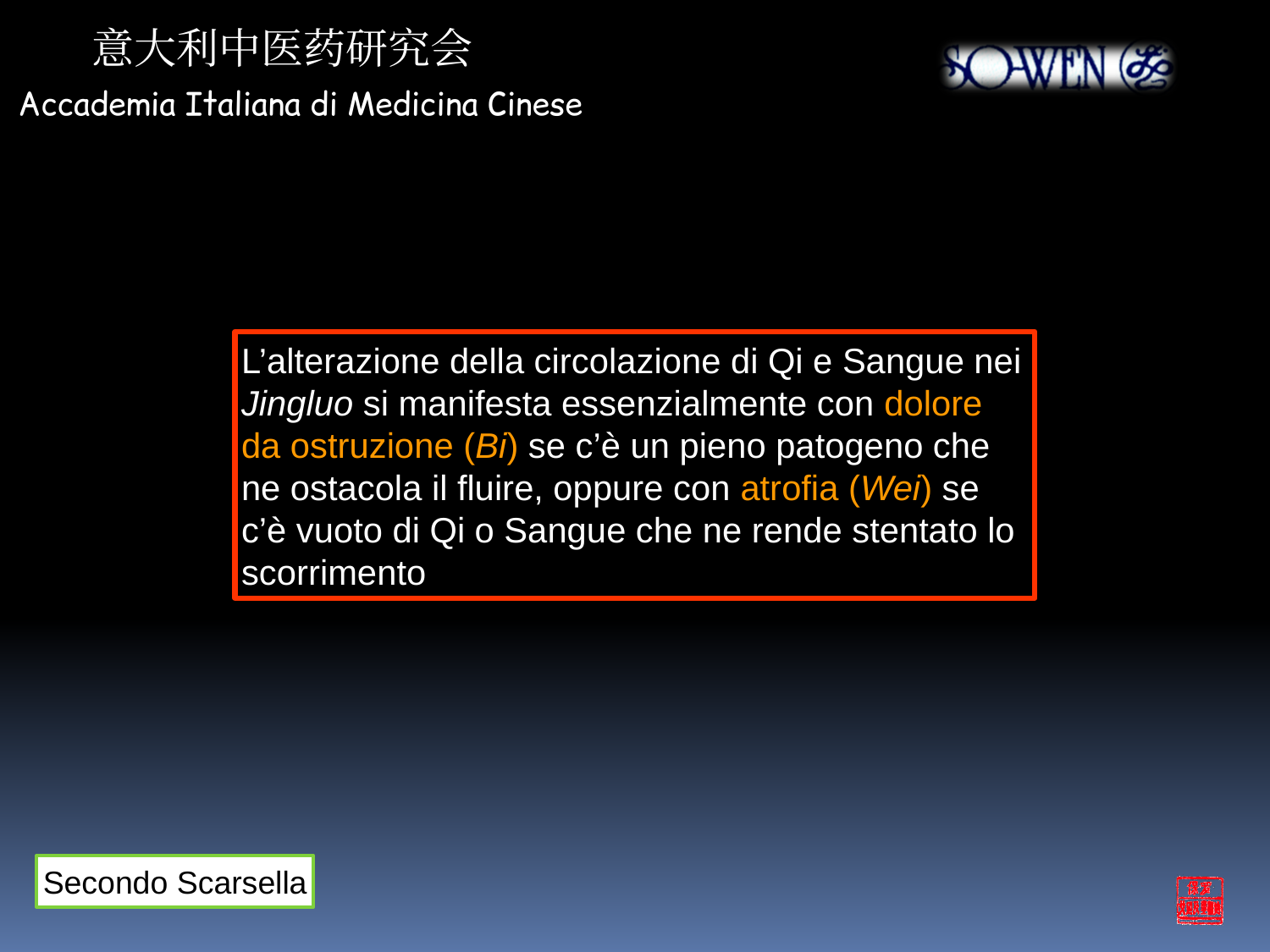

意大利中医药研究会
Accademia Italiana di Medicina Cinese
L’alterazione della circolazione di Qi e Sangue nei Jingluo si manifesta essenzialmente con dolore da ostruzione (Bi) se c’è un pieno patogeno che ne ostacola il fluire, oppure con atrofia (Wei) se c’è vuoto di Qi o Sangue che ne rende stentato lo scorrimento
Secondo Scarsella